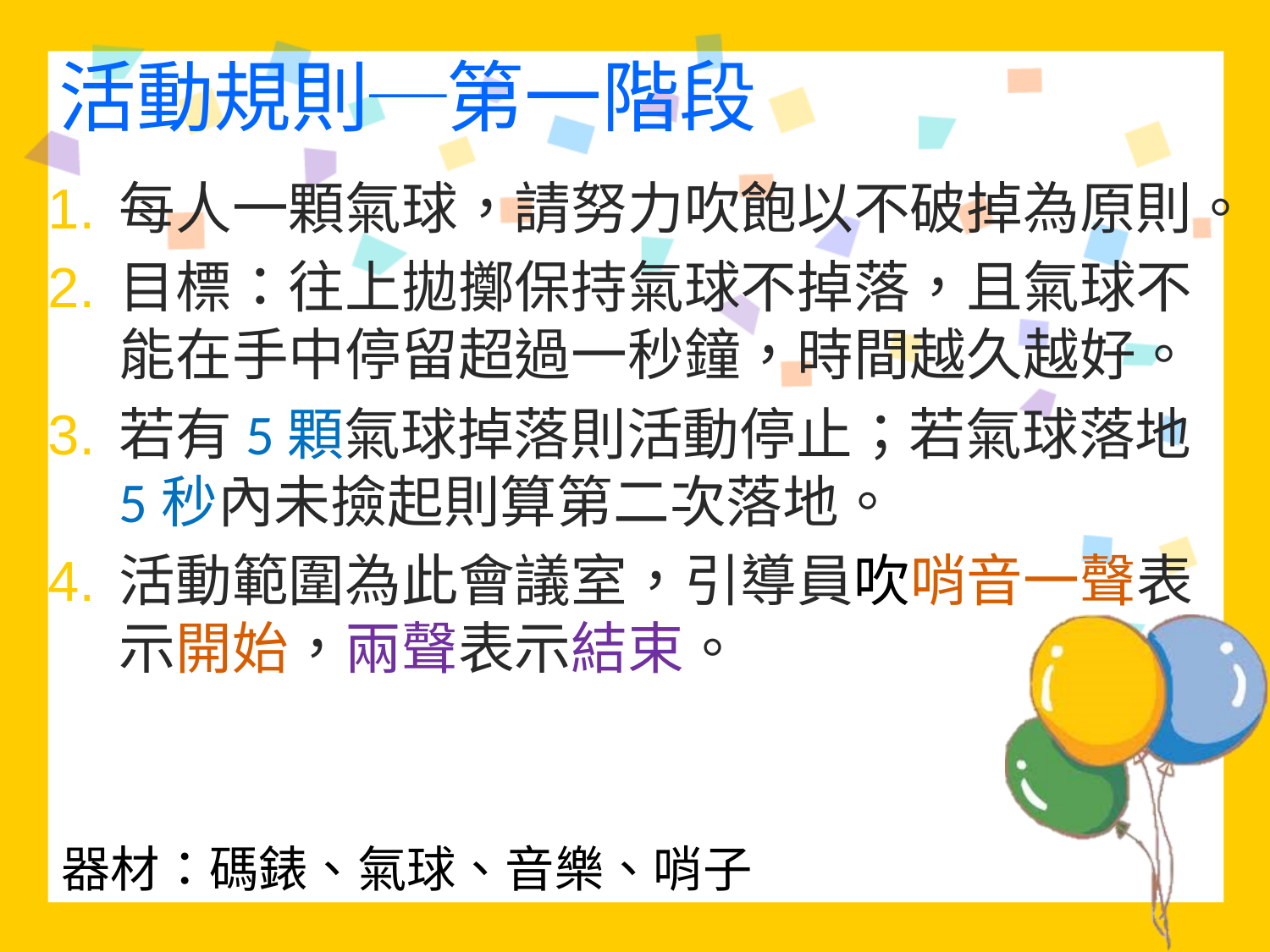

# 活動規則─第一階段
每人一顆氣球，請努力吹飽以不破掉為原則。
目標：往上拋擲保持氣球不掉落，且氣球不能在手中停留超過一秒鐘，時間越久越好。
若有5顆氣球掉落則活動停止；若氣球落地5秒內未撿起則算第二次落地。
活動範圍為此會議室，引導員吹哨音一聲表示開始，兩聲表示結束。
器材：碼錶、氣球、音樂、哨子